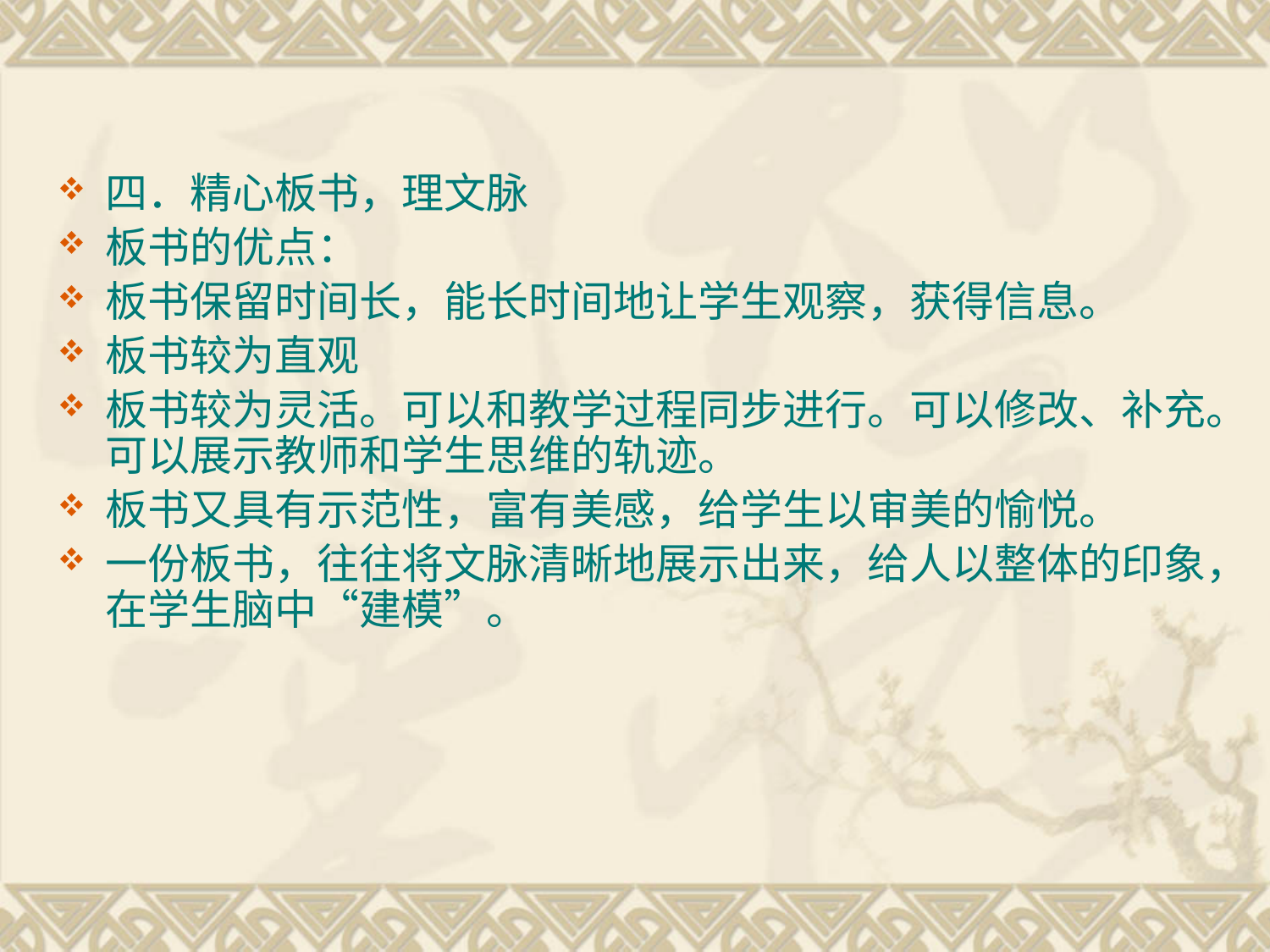

四．精心板书，理文脉
板书的优点：
板书保留时间长，能长时间地让学生观察，获得信息。
板书较为直观
板书较为灵活。可以和教学过程同步进行。可以修改、补充。可以展示教师和学生思维的轨迹。
板书又具有示范性，富有美感，给学生以审美的愉悦。
一份板书，往往将文脉清晰地展示出来，给人以整体的印象，在学生脑中“建模”。